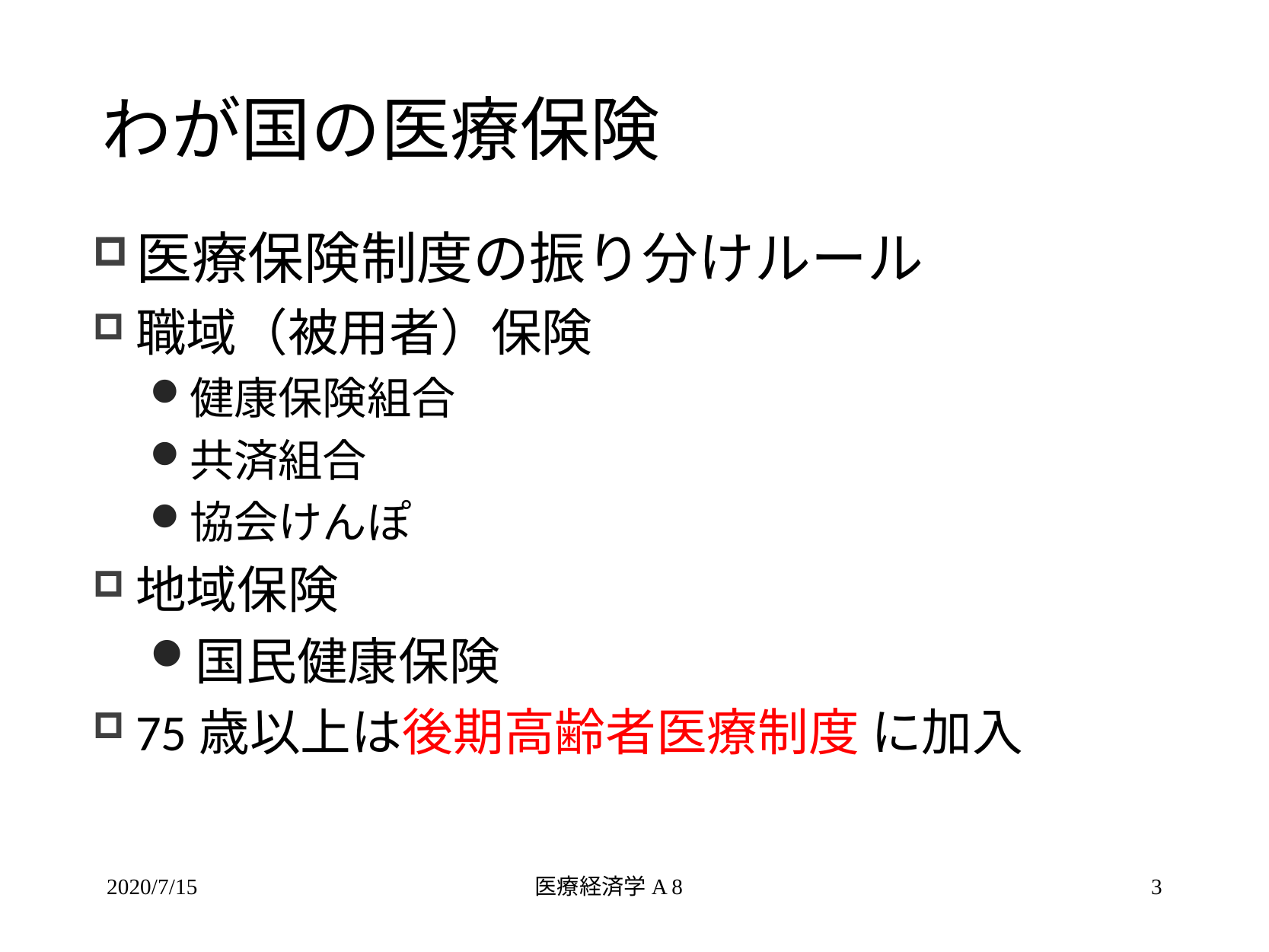

# わが国の医療保険
医療保険制度の振り分けルール
職域（被用者）保険
健康保険組合
共済組合
協会けんぽ
地域保険
国民健康保険
75歳以上は後期高齢者医療制度 に加入

2020/7/15
医療経済学A 8
3